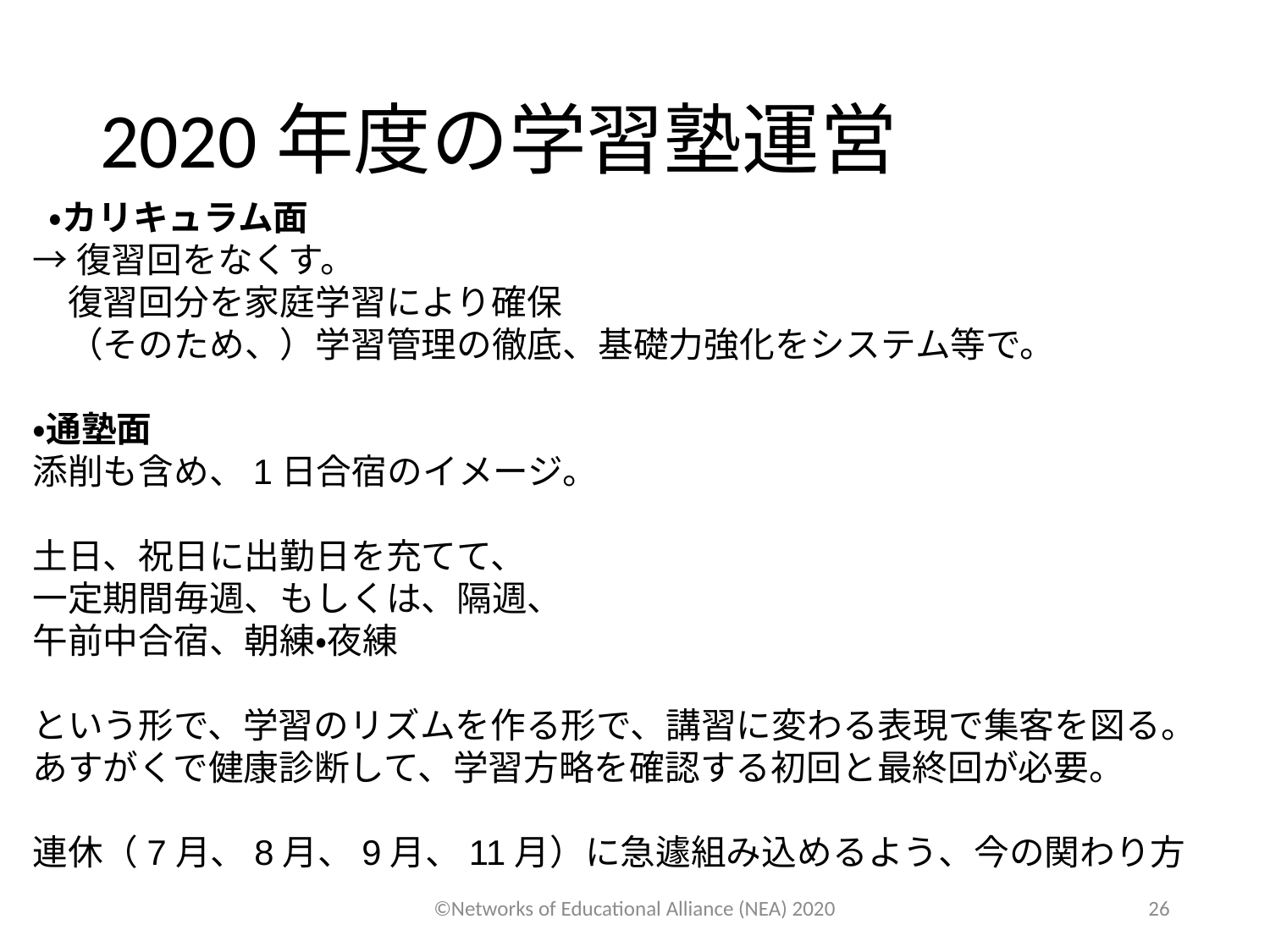

# 2020年度の学習塾運営
 ・カリキュラム面
→復習回をなくす。
　復習回分を家庭学習により確保
　（そのため、）学習管理の徹底、基礎力強化をシステム等で。

・通塾面
添削も含め、1日合宿のイメージ。

土日、祝日に出勤日を充てて、
一定期間毎週、もしくは、隔週、
午前中合宿、朝練・夜練

という形で、学習のリズムを作る形で、講習に変わる表現で集客を図る。
あすがくで健康診断して、学習方略を確認する初回と最終回が必要。

連休（7月、8月、9月、11月）に急遽組み込めるよう、今の関わり方
©Networks of Educational Alliance (NEA) 2020
26